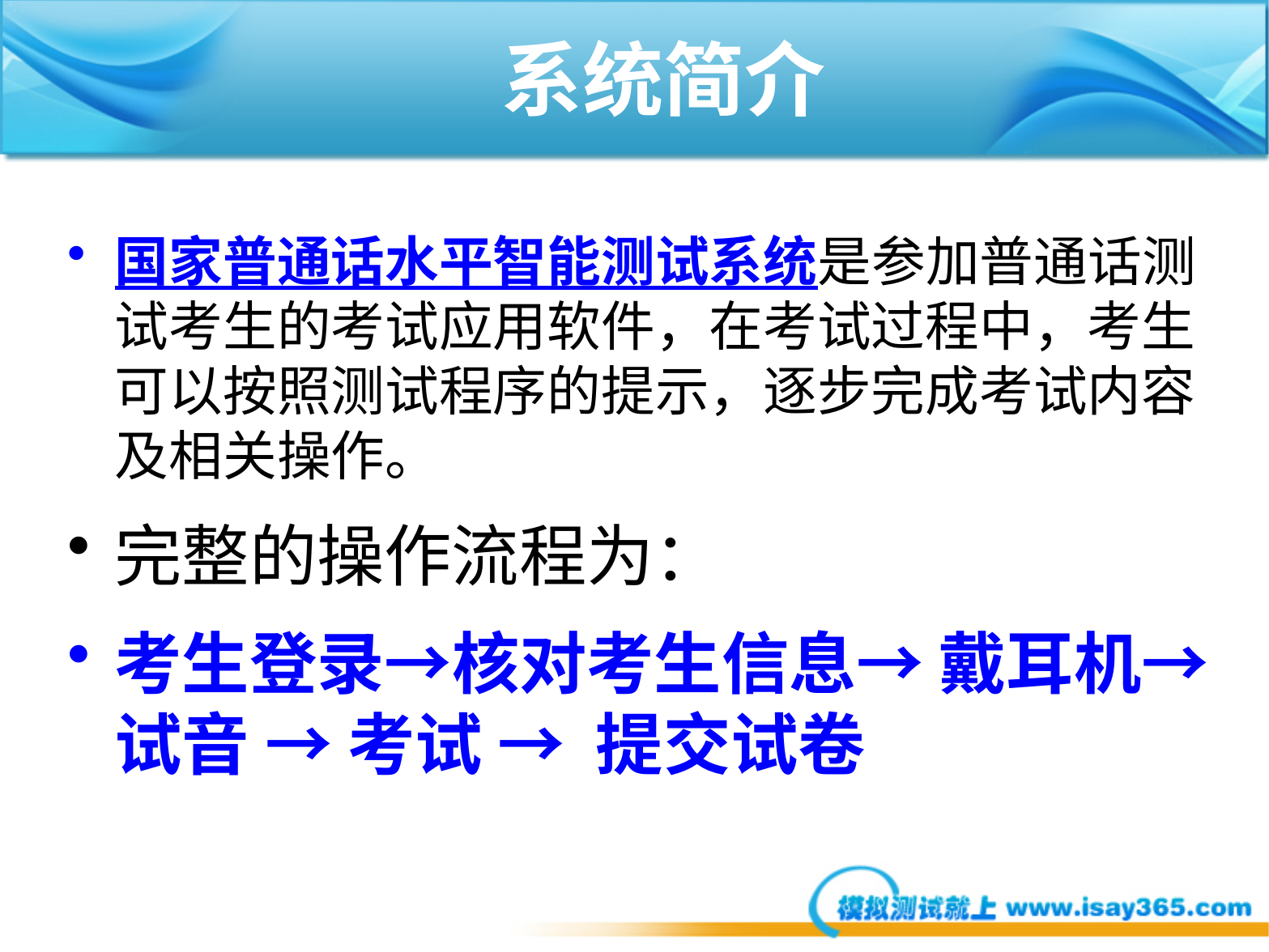

# 系统简介
国家普通话水平智能测试系统是参加普通话测试考生的考试应用软件，在考试过程中，考生可以按照测试程序的提示，逐步完成考试内容及相关操作。
完整的操作流程为：
考生登录→核对考生信息→ 戴耳机→试音 → 考试 →  提交试卷